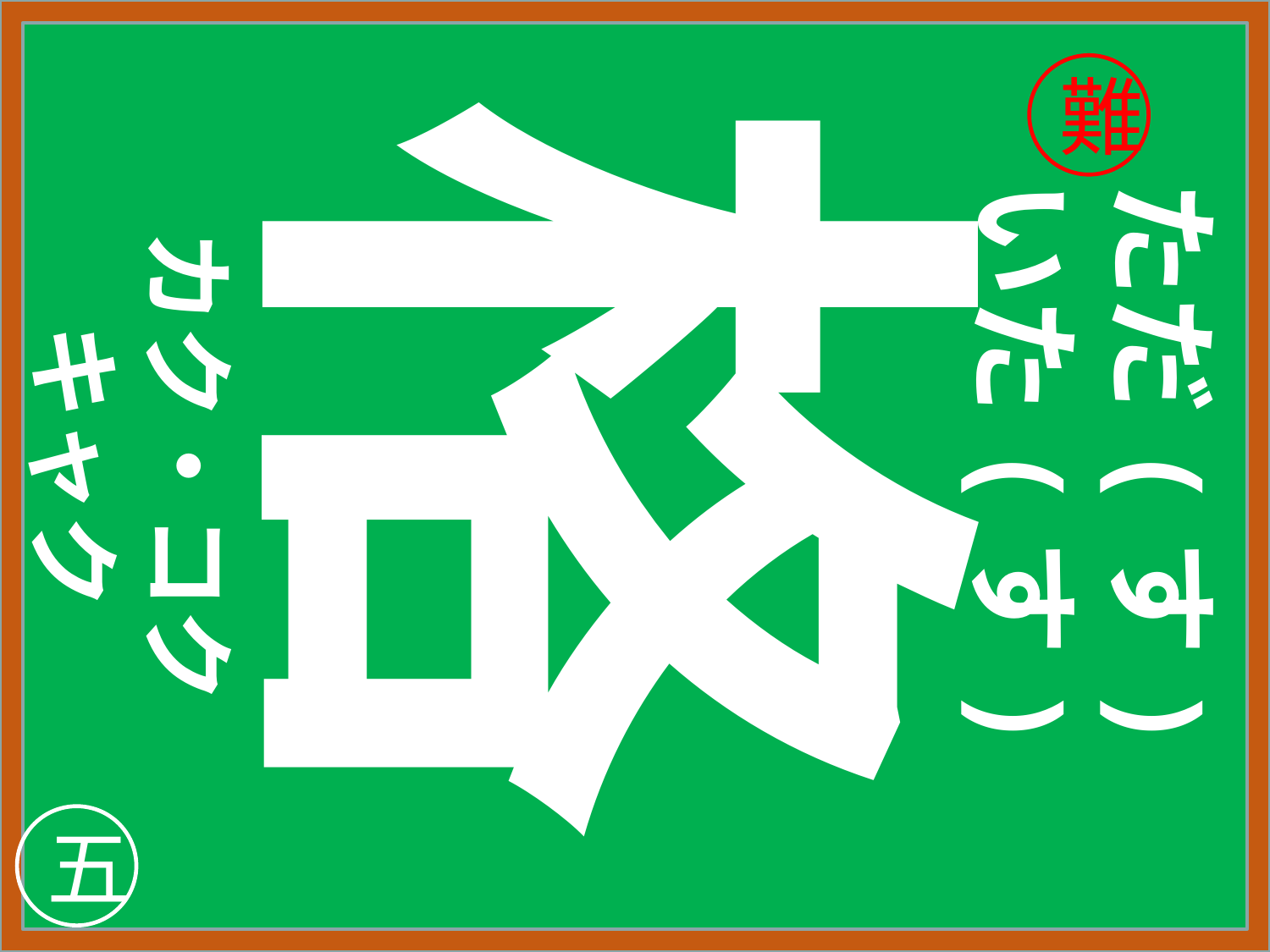

難
格
カク・コク
キャク
ただ(す)
いた(す)
五